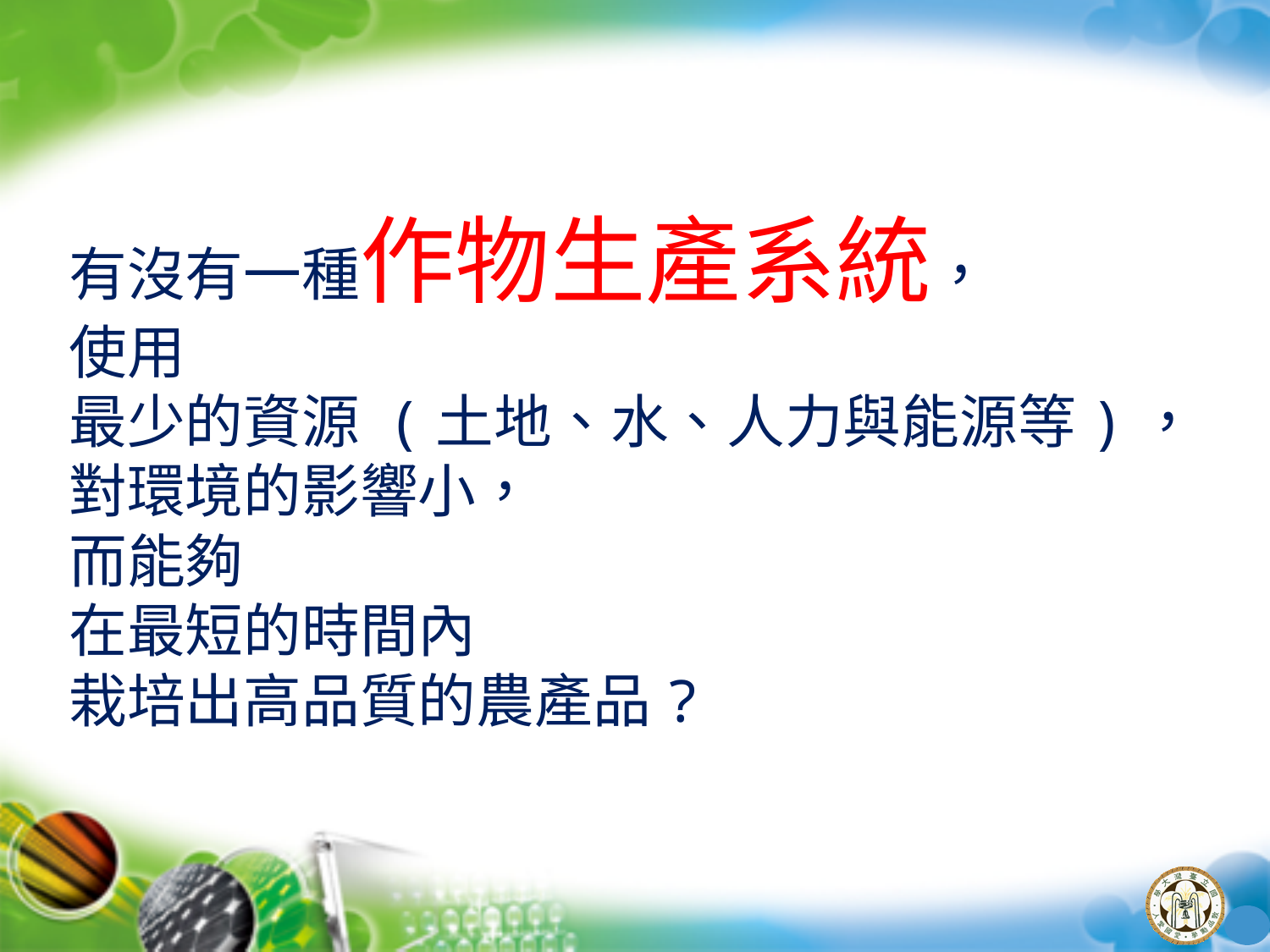

# 有沒有一種作物生產系統， 使用 最少的資源 (土地、水、人力與能源等)， 對環境的影響小， 而能夠 在最短的時間內 栽培出高品質的農產品?